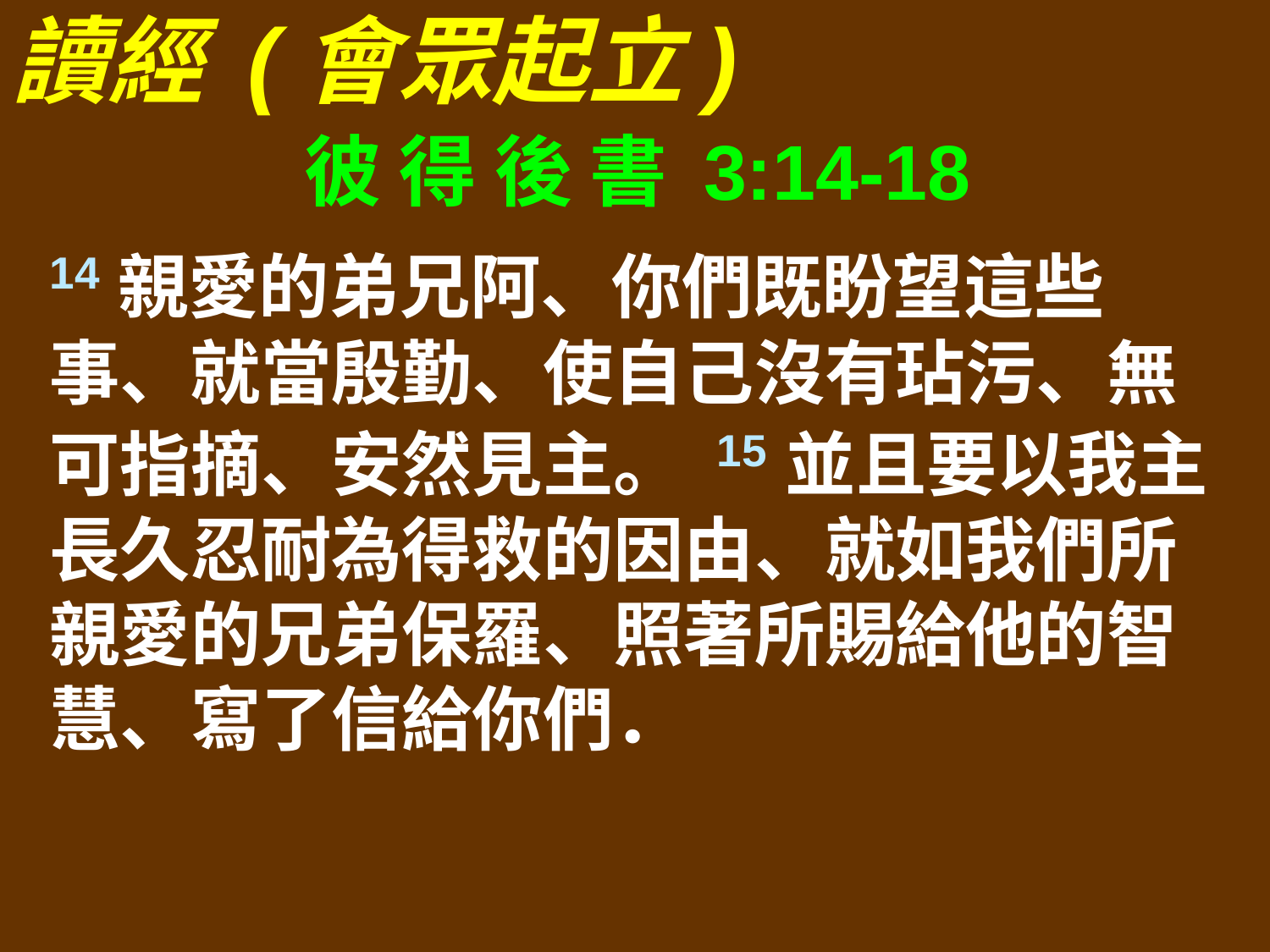

讀經 (會眾起立)
彼 得 後 書 3:14-18
14親愛的弟兄阿、你們既盼望這些事、就當殷勤、使自己沒有玷污、無可指摘、安然見主。 15並且要以我主長久忍耐為得救的因由、就如我們所親愛的兄弟保羅、照著所賜給他的智慧、寫了信給你們．